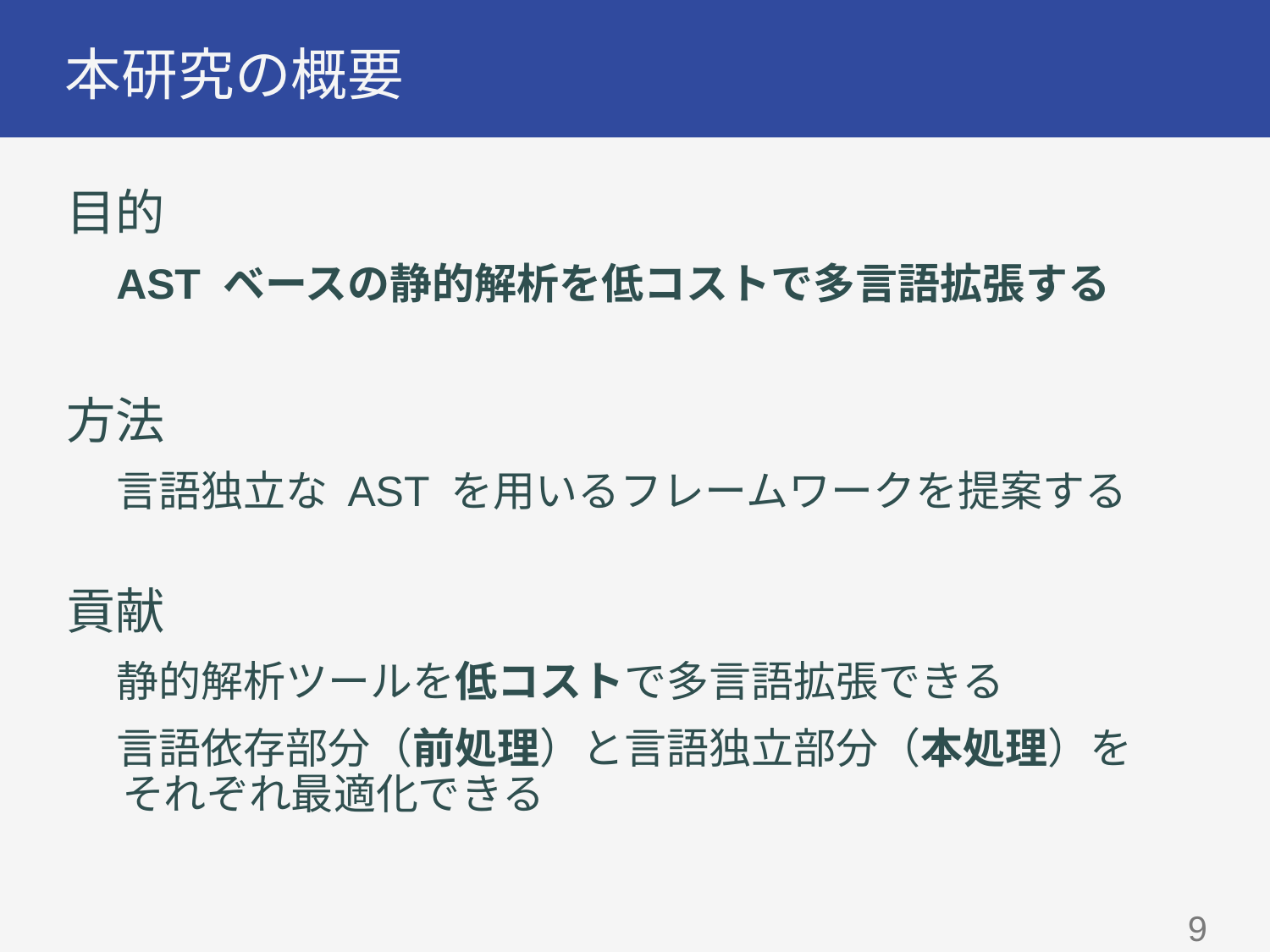

# 本研究の概要
目的
AST ベースの静的解析を低コストで多言語拡張する

方法
言語独立な AST を用いるフレームワークを提案する
貢献
静的解析ツールを低コストで多言語拡張できる
言語依存部分（前処理）と言語独立部分（本処理）を
 それぞれ最適化できる
9